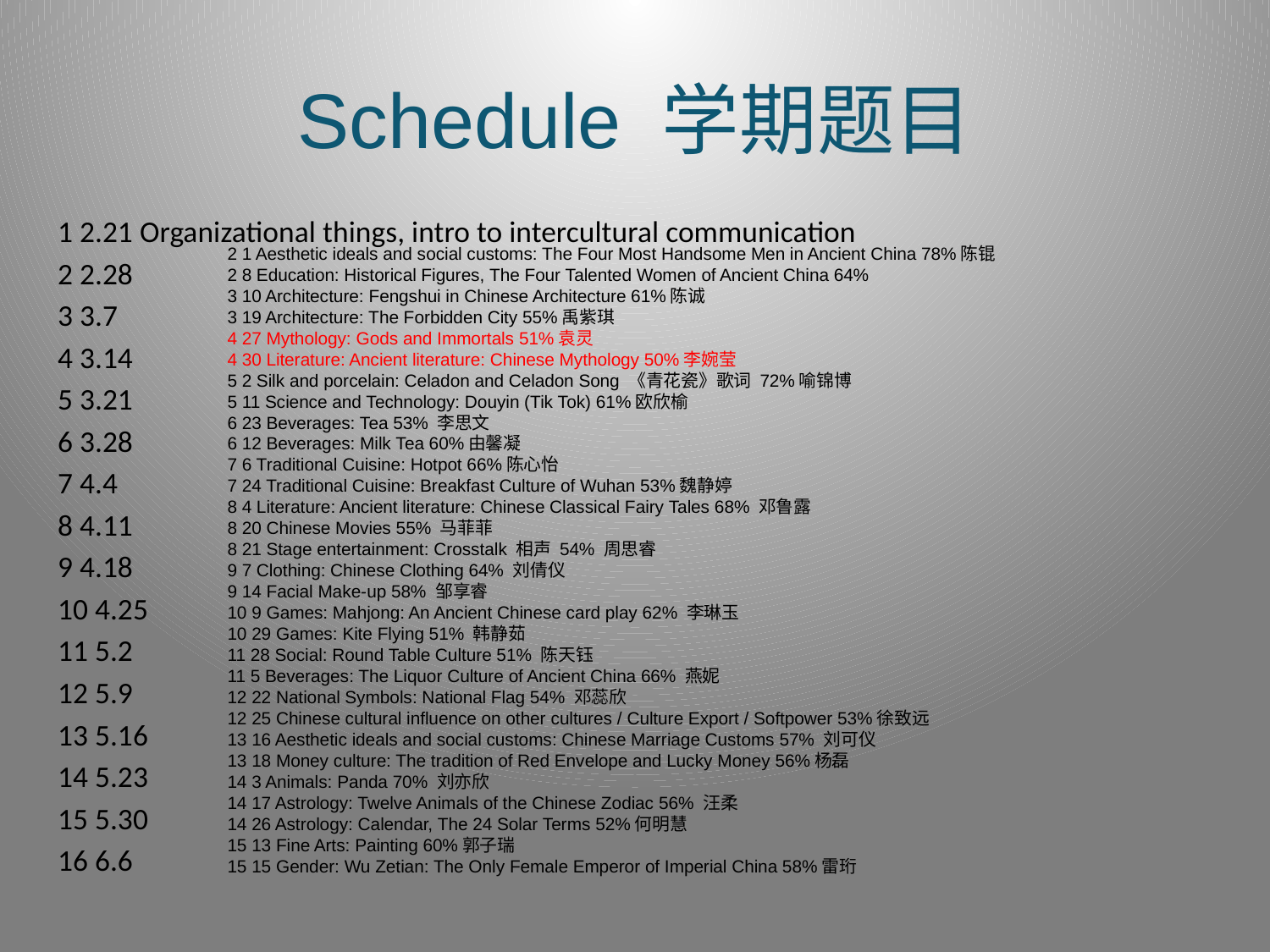

# Schedule 学期题目
1 2.21 Organizational things, intro to intercultural communication
2 2.28
3 3.7
4 3.14
5 3.21
6 3.28
7 4.4
8 4.11
9 4.18
10 4.25
11 5.2
12 5.9
13 5.16
14 5.23
15 5.30
16 6.6
2 1 Aesthetic ideals and social customs: The Four Most Handsome Men in Ancient China 78%陈锟
2 8 Education: Historical Figures, The Four Talented Women of Ancient China 64%
3 10 Architecture: Fengshui in Chinese Architecture 61%陈诚
3 19 Architecture: The Forbidden City 55%禹紫琪
4 27 Mythology: Gods and Immortals 51%袁灵
4 30 Literature: Ancient literature: Chinese Mythology 50%李婉莹
5 2 Silk and porcelain: Celadon and Celadon Song 《青花瓷》歌词 72%喻锦博
5 11 Science and Technology: Douyin (Tik Tok) 61%欧欣榆
6 23 Beverages: Tea 53% 李思文
6 12 Beverages: Milk Tea 60%由馨凝
7 6 Traditional Cuisine: Hotpot 66%陈心怡
7 24 Traditional Cuisine: Breakfast Culture of Wuhan 53%魏静婷
8 4 Literature: Ancient literature: Chinese Classical Fairy Tales 68% 邓鲁露
8 20 Chinese Movies 55% 马菲菲
8 21 Stage entertainment: Crosstalk 相声 54% 周思睿
9 7 Clothing: Chinese Clothing 64% 刘倩仪
9 14 Facial Make-up 58% 邹享睿
10 9 Games: Mahjong: An Ancient Chinese card play 62% 李琳玉
10 29 Games: Kite Flying 51% 韩静茹
11 28 Social: Round Table Culture 51% 陈天钰
11 5 Beverages: The Liquor Culture of Ancient China 66% 燕妮
12 22 National Symbols: National Flag 54% 邓蕊欣
12 25 Chinese cultural influence on other cultures / Culture Export / Softpower 53%徐致远
13 16 Aesthetic ideals and social customs: Chinese Marriage Customs 57% 刘可仪
13 18 Money culture: The tradition of Red Envelope and Lucky Money 56%杨磊
14 3 Animals: Panda 70% 刘亦欣
14 17 Astrology: Twelve Animals of the Chinese Zodiac 56% 汪柔
14 26 Astrology: Calendar, The 24 Solar Terms 52%何明慧
15 13 Fine Arts: Painting 60%郭子瑞
15 15 Gender: Wu Zetian: The Only Female Emperor of Imperial China 58%雷珩